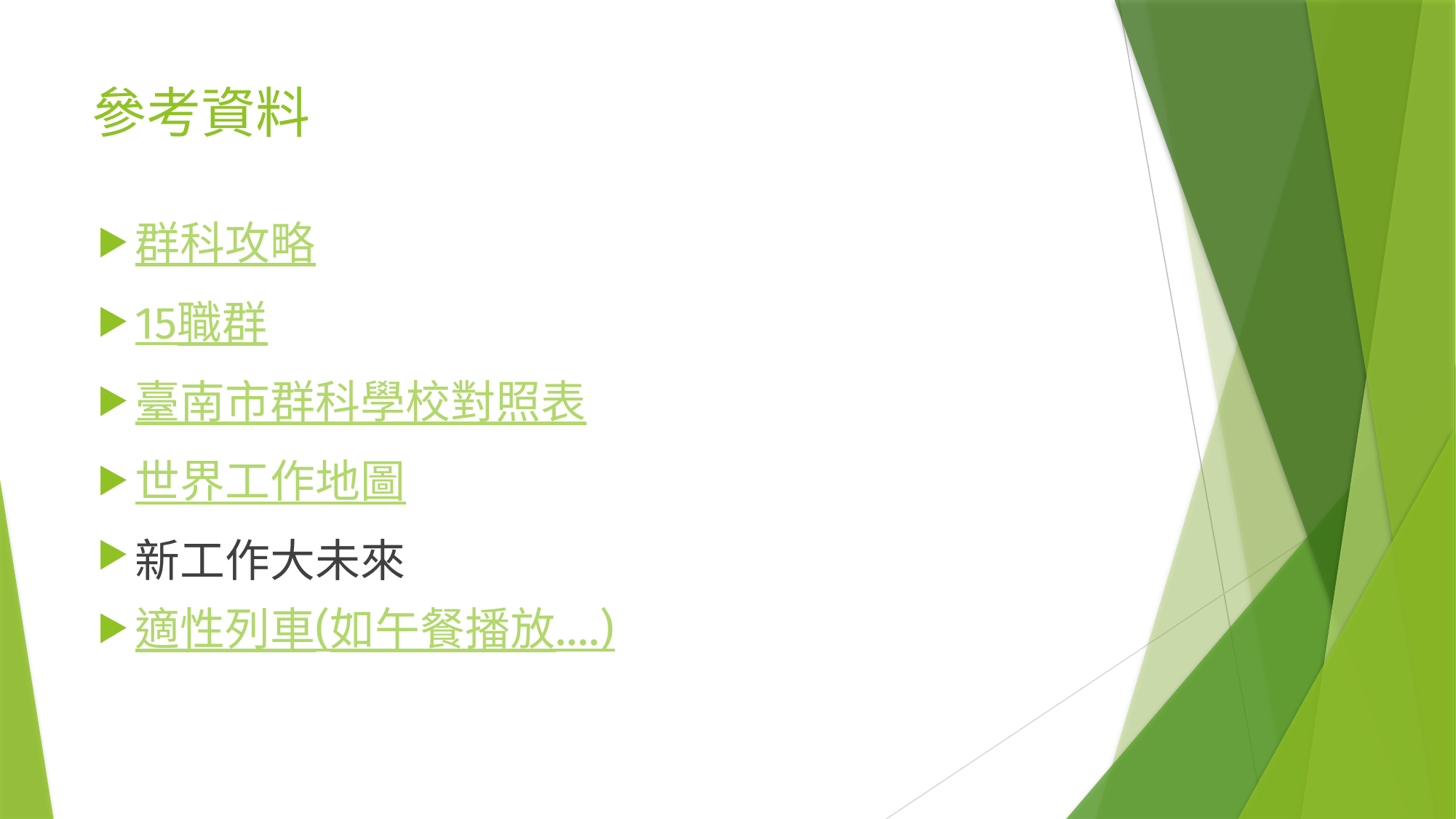

# 參考資料
群科攻略
15職群
臺南市群科學校對照表
世界工作地圖
新工作大未來
適性列車(如午餐播放….)